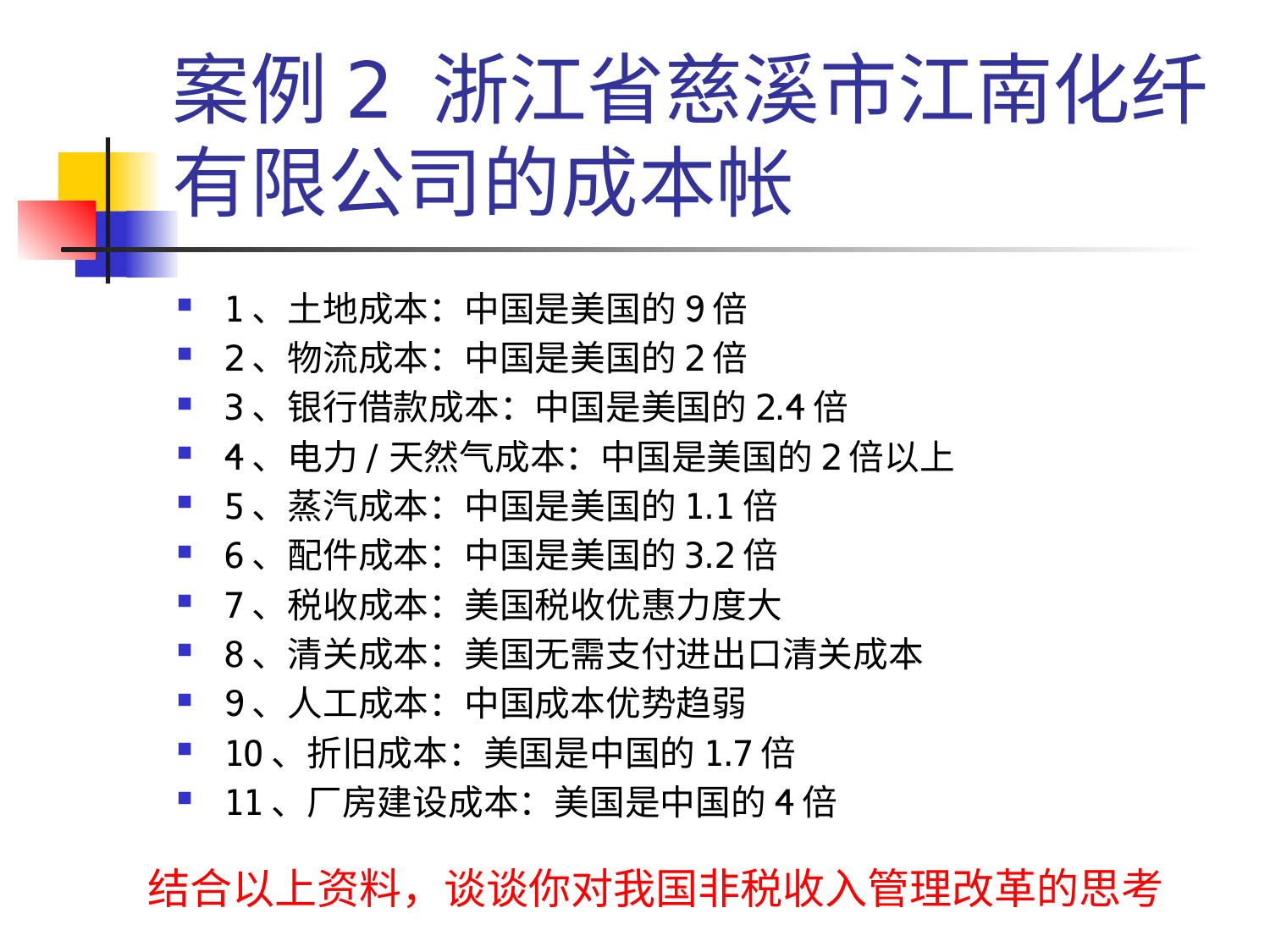

# 案例2 浙江省慈溪市江南化纤有限公司的成本帐
1、土地成本：中国是美国的9倍
2、物流成本：中国是美国的2倍
3、银行借款成本：中国是美国的2.4倍
4、电力/天然气成本：中国是美国的2倍以上
5、蒸汽成本：中国是美国的1.1倍
6、配件成本：中国是美国的3.2倍
7、税收成本：美国税收优惠力度大
8、清关成本：美国无需支付进出口清关成本
9、人工成本：中国成本优势趋弱
10、折旧成本：美国是中国的1.7倍
11、厂房建设成本：美国是中国的4倍
结合以上资料，谈谈你对我国非税收入管理改革的思考